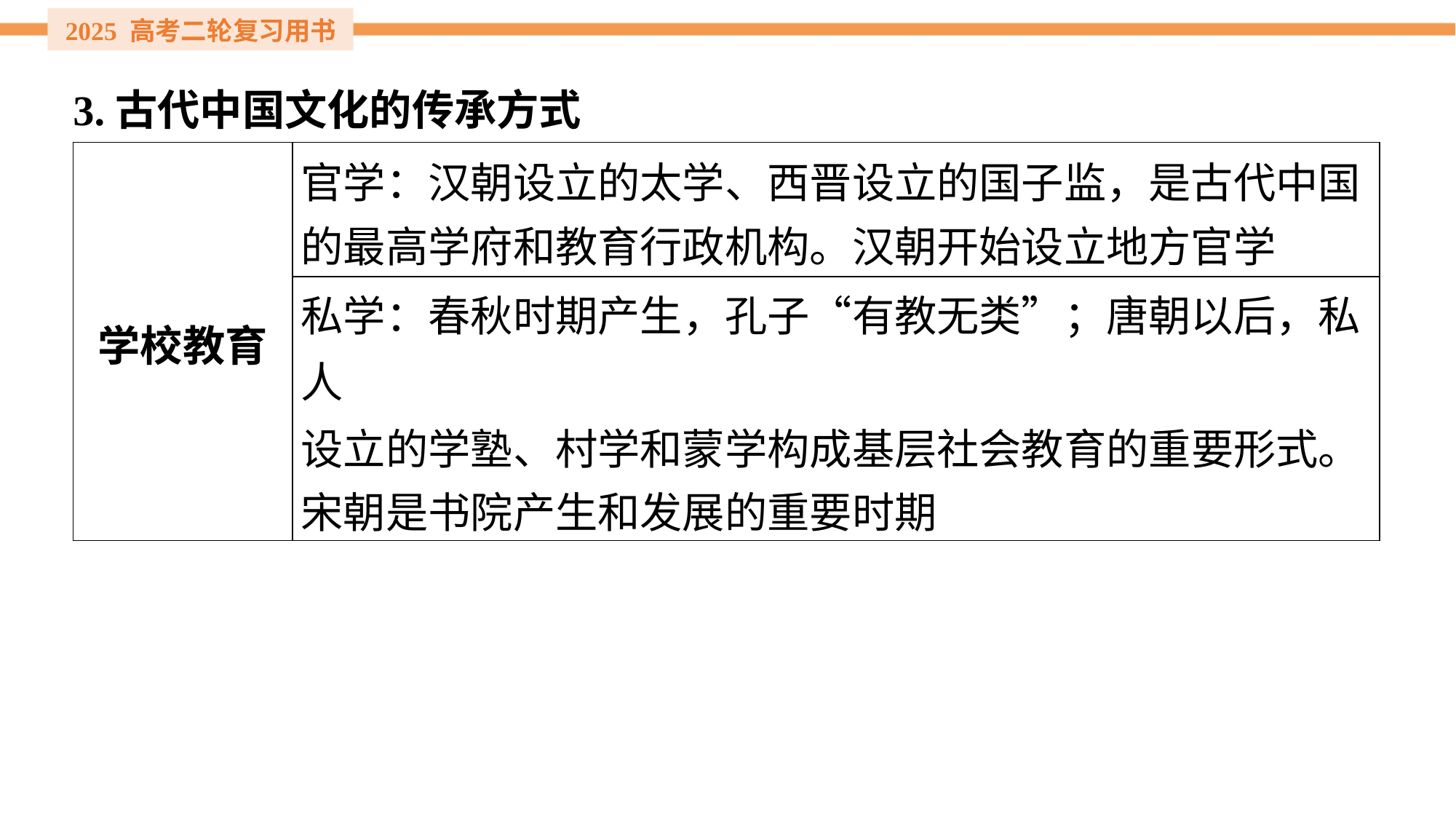

3.古代中国文化的传承方式
| 学校教育 | 官学：汉朝设立的太学、西晋设立的国子监，是古代中国 的最高学府和教育行政机构。汉朝开始设立地方官学 |
| --- | --- |
|  | 私学：春秋时期产生，孔子“有教无类”；唐朝以后，私人 设立的学塾、村学和蒙学构成基层社会教育的重要形式。 宋朝是书院产生和发展的重要时期 |